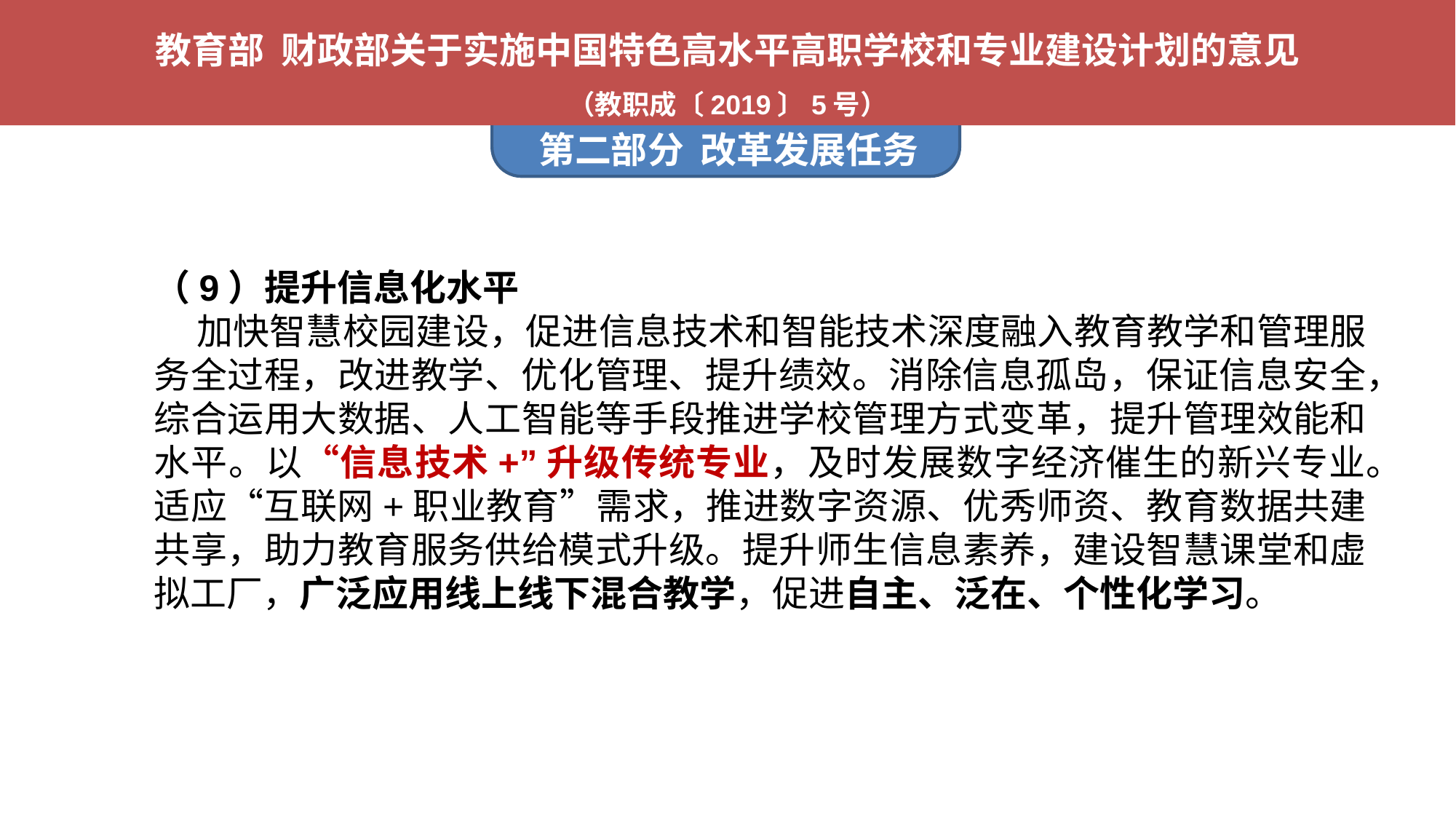

教育部  财政部关于实施中国特色高水平高职学校和专业建设计划的意见
（教职成〔2019〕5号）

第二部分  改革发展任务
（9）提升信息化水平
    加快智慧校园建设，促进信息技术和智能技术深度融入教育教学和管理服务全过程，改进教学、优化管理、提升绩效。消除信息孤岛，保证信息安全，综合运用大数据、人工智能等手段推进学校管理方式变革，提升管理效能和水平。以“信息技术+”升级传统专业，及时发展数字经济催生的新兴专业。适应“互联网+职业教育”需求，推进数字资源、优秀师资、教育数据共建共享，助力教育服务供给模式升级。提升师生信息素养，建设智慧课堂和虚拟工厂，广泛应用线上线下混合教学，促进自主、泛在、个性化学习。